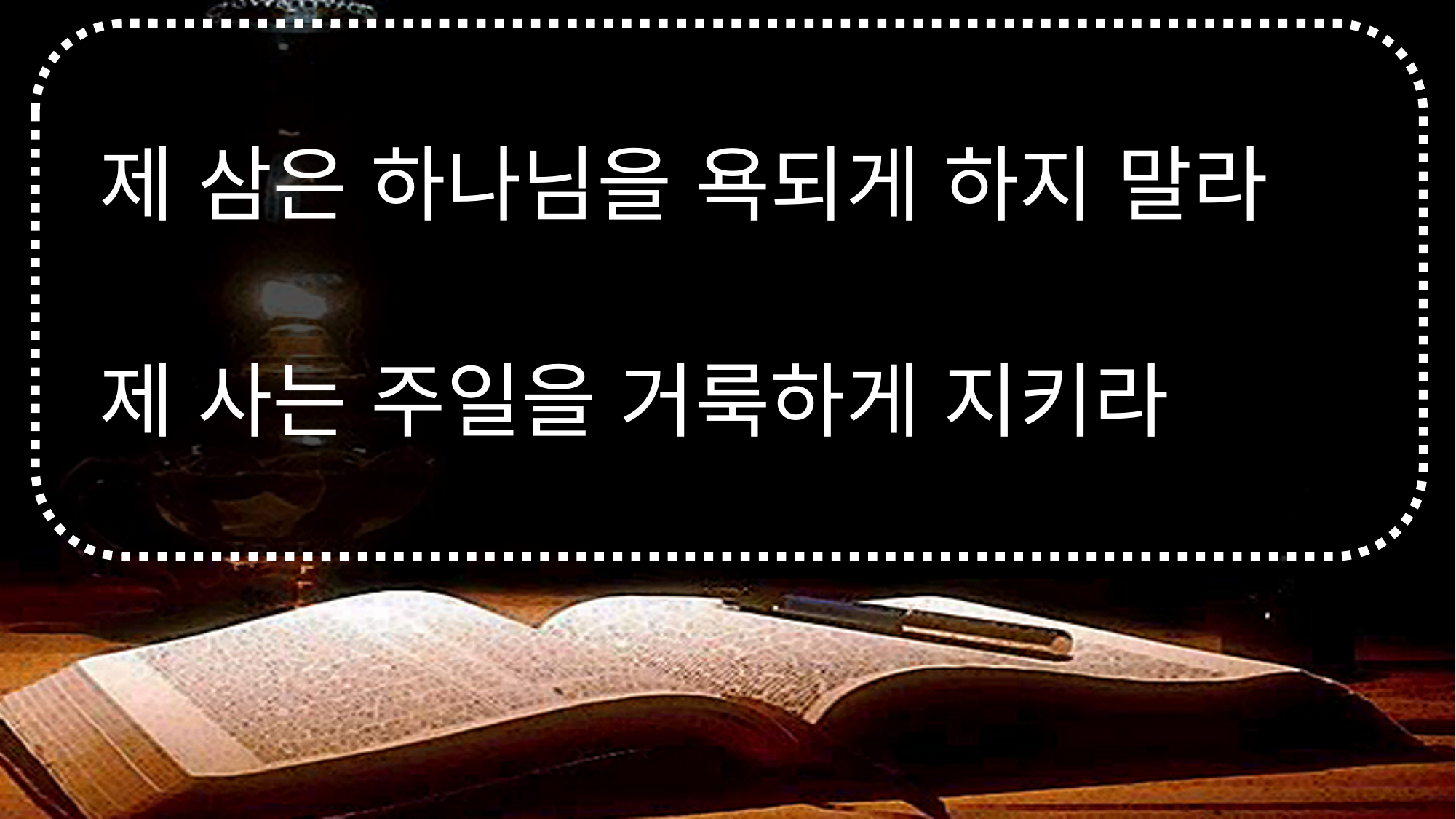

# 제 삼은 하나님을 욕되게 하지 말라 제 사는 주일을 거룩하게 지키라